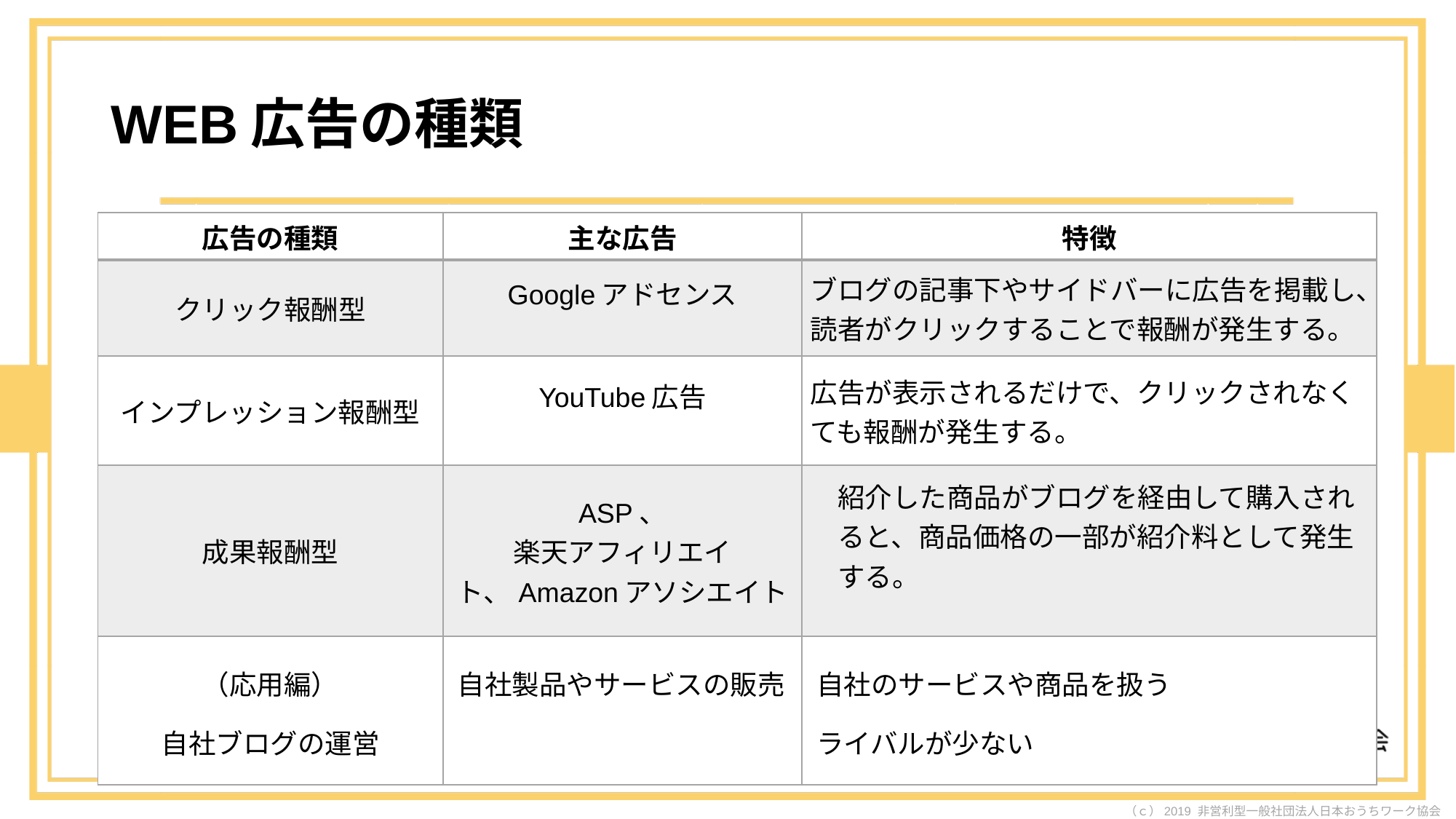

# WEB広告の種類
| 広告の種類 | 主な広告 | 特徴 |
| --- | --- | --- |
| クリック報酬型 | Googleアドセンス | ブログの記事下やサイドバーに広告を掲載し、読者がクリックすることで報酬が発生する。 |
| インプレッション報酬型 | YouTube広告 | 広告が表示されるだけで、クリックされなくても報酬が発生する。 |
| 成果報酬型 | ASP、 楽天アフィリエイト、Amazonアソシエイト | 紹介した商品がブログを経由して購入されると、商品価格の一部が紹介料として発生する。 |
| （応用編） 自社ブログの運営 | 自社製品やサービスの販売 | 自社のサービスや商品を扱う ライバルが少ない |